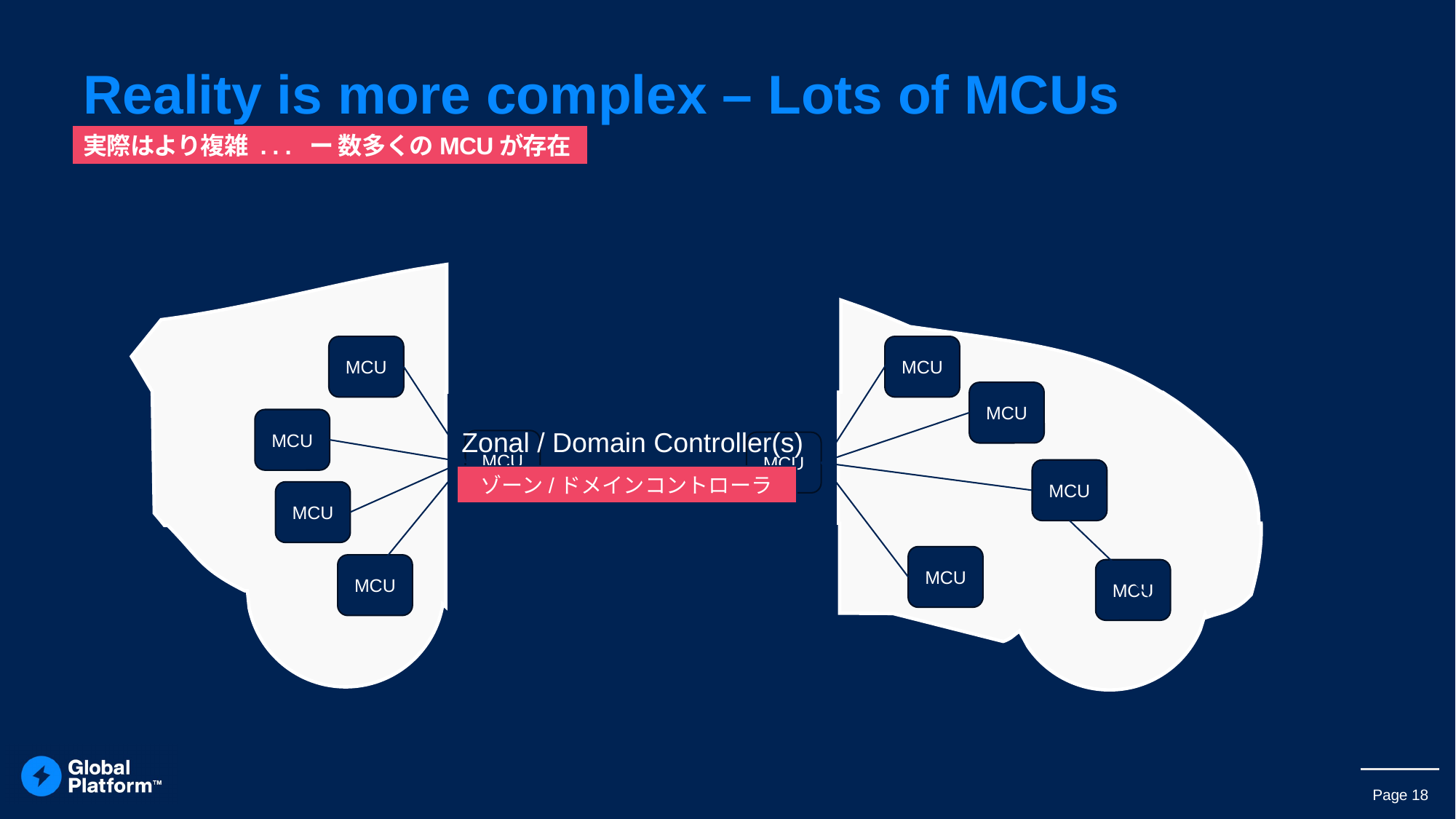

# Reality is more complex – Lots of MCUs
実際はより複雑 . . .  ー 数多くのMCUが存在

MCU
MCU
MCU
MCU
Zonal / Domain Controller(s)
MCU
MCU
MCU
ゾーン/ドメインコントローラ
MCU
MCU
MCU
MCU
18